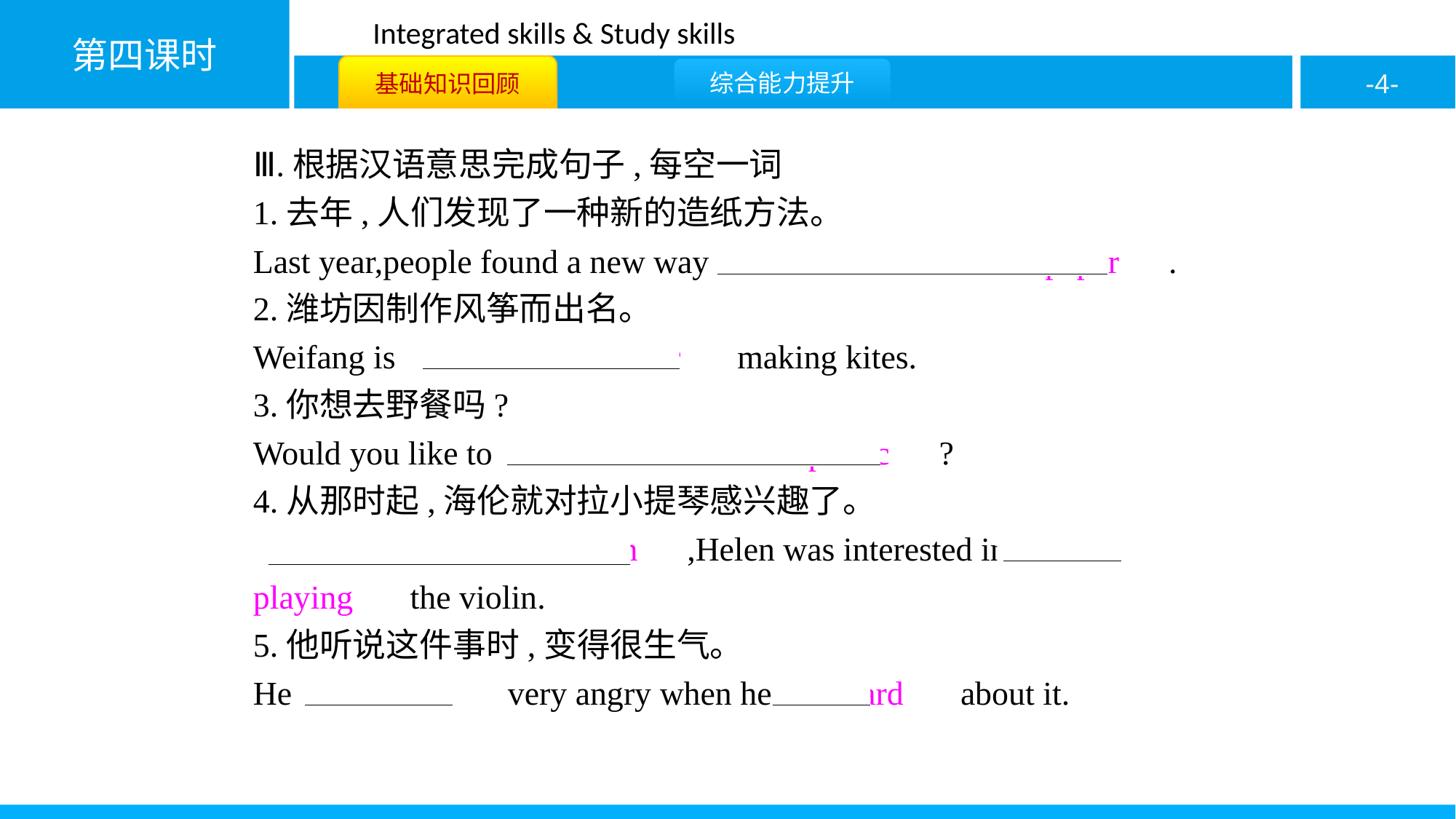

Ⅲ.根据汉语意思完成句子,每空一词
1.去年,人们发现了一种新的造纸方法。
Last year,people found a new way 　to　 　make　 　paper　.
2.潍坊因制作风筝而出名。
Weifang is 　famous　 　for　 making kites.
3.你想去野餐吗?
Would you like to 　have　 　a　 　picnic　?
4.从那时起,海伦就对拉小提琴感兴趣了。
　From　 　then　 　on　,Helen was interested in 　playing　 the violin.
5.他听说这件事时,变得很生气。
He 　became　 very angry when he 　heard　 about it.